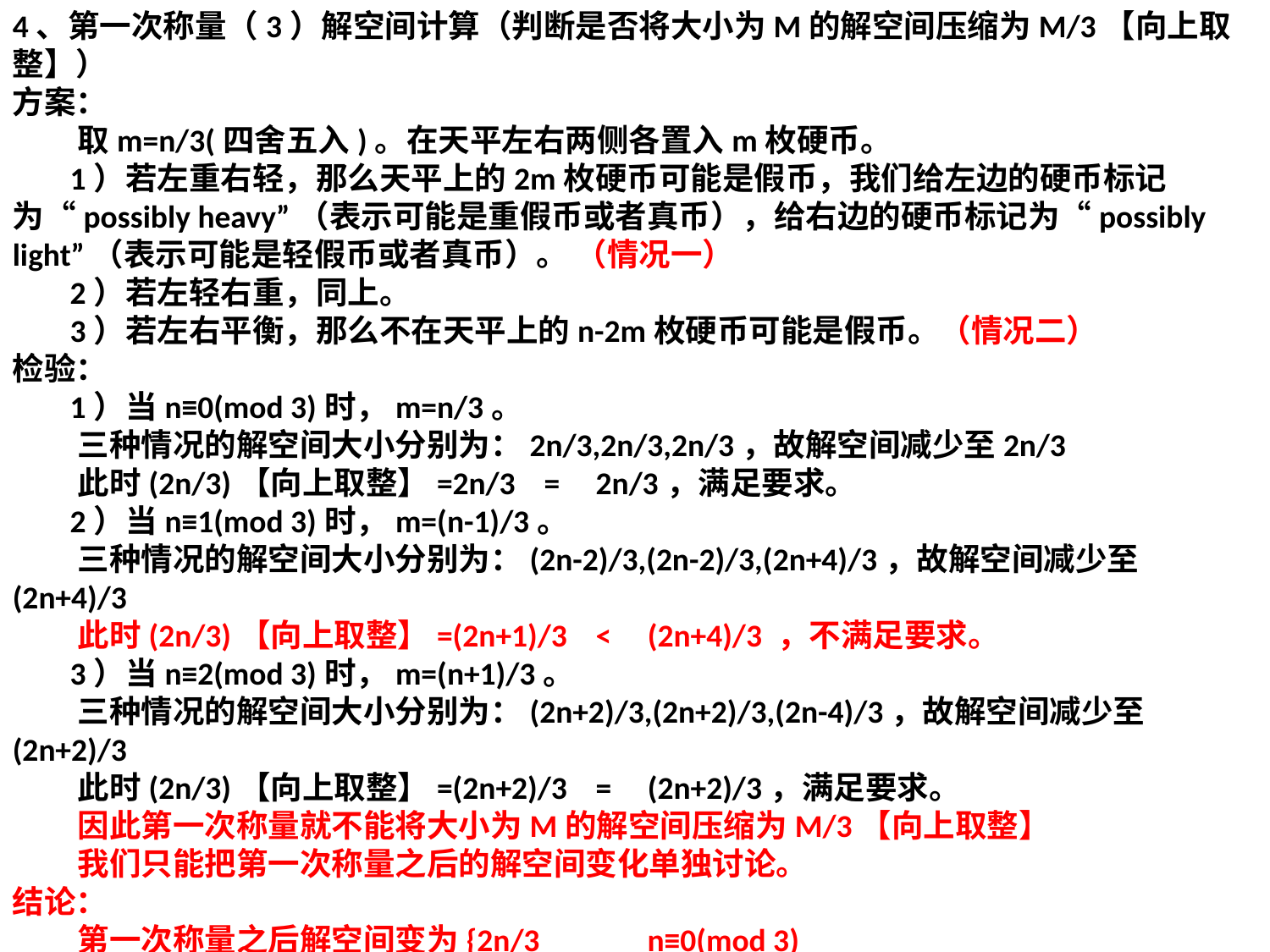

4、第一次称量（3）解空间计算（判断是否将大小为M的解空间压缩为M/3【向上取整】）
方案：
        取m=n/3(四舍五入)。在天平左右两侧各置入m枚硬币。
        1）若左重右轻，那么天平上的2m枚硬币可能是假币，我们给左边的硬币标记为“possibly heavy”（表示可能是重假币或者真币），给右边的硬币标记为“possibly light”（表示可能是轻假币或者真币）。 （情况一）
        2）若左轻右重，同上。
        3）若左右平衡，那么不在天平上的n-2m枚硬币可能是假币。（情况二）
检验：
        1）当n≡0(mod 3)时，m=n/3。
        三种情况的解空间大小分别为：2n/3,2n/3,2n/3，故解空间减少至2n/3
        此时(2n/3)【向上取整】=2n/3    =     2n/3，满足要求。
        2）当n≡1(mod 3)时，m=(n-1)/3。
        三种情况的解空间大小分别为：(2n-2)/3,(2n-2)/3,(2n+4)/3，故解空间减少至(2n+4)/3
        此时(2n/3)【向上取整】=(2n+1)/3    <     (2n+4)/3 ，不满足要求。
        3）当n≡2(mod 3)时，m=(n+1)/3。
        三种情况的解空间大小分别为：(2n+2)/3,(2n+2)/3,(2n-4)/3，故解空间减少至(2n+2)/3
        此时(2n/3)【向上取整】=(2n+2)/3    =     (2n+2)/3，满足要求。
        因此第一次称量就不能将大小为M的解空间压缩为M/3【向上取整】
        我们只能把第一次称量之后的解空间变化单独讨论。
结论：
        第一次称量之后解空间变为{2n/3               n≡0(mod 3)
                                                             {(2n+4)/3        n≡1(mod 3)
                                                             {(2n+2)/3        n≡2(mod 3)